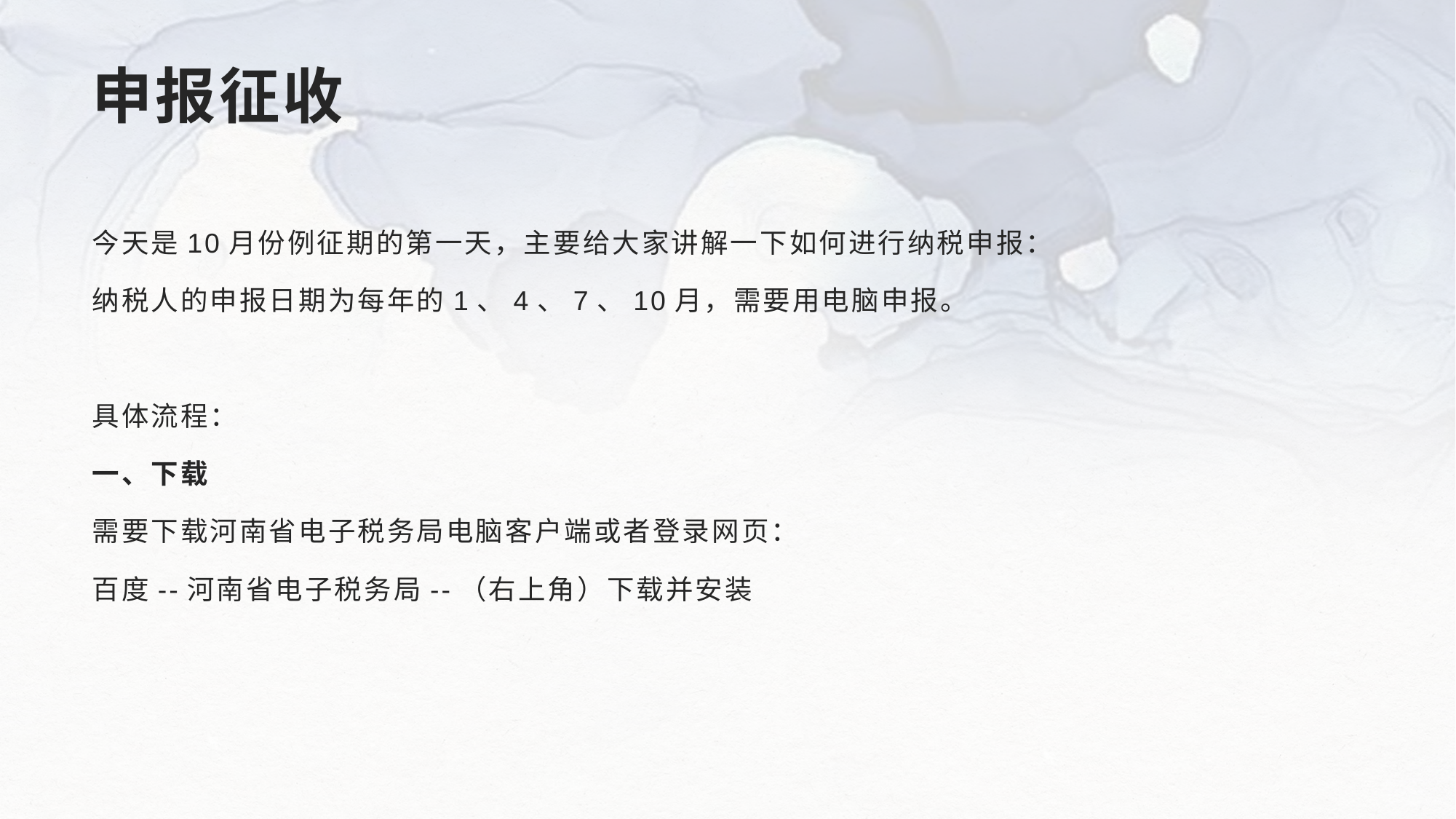

# 申报征收

今天是10月份例征期的第一天，主要给大家讲解一下如何进行纳税申报：
纳税人的申报日期为每年的1、4、7、10月，需要用电脑申报。

具体流程：
一、下载
需要下载河南省电子税务局电脑客户端或者登录网页：
百度--河南省电子税务局--（右上角）下载并安装